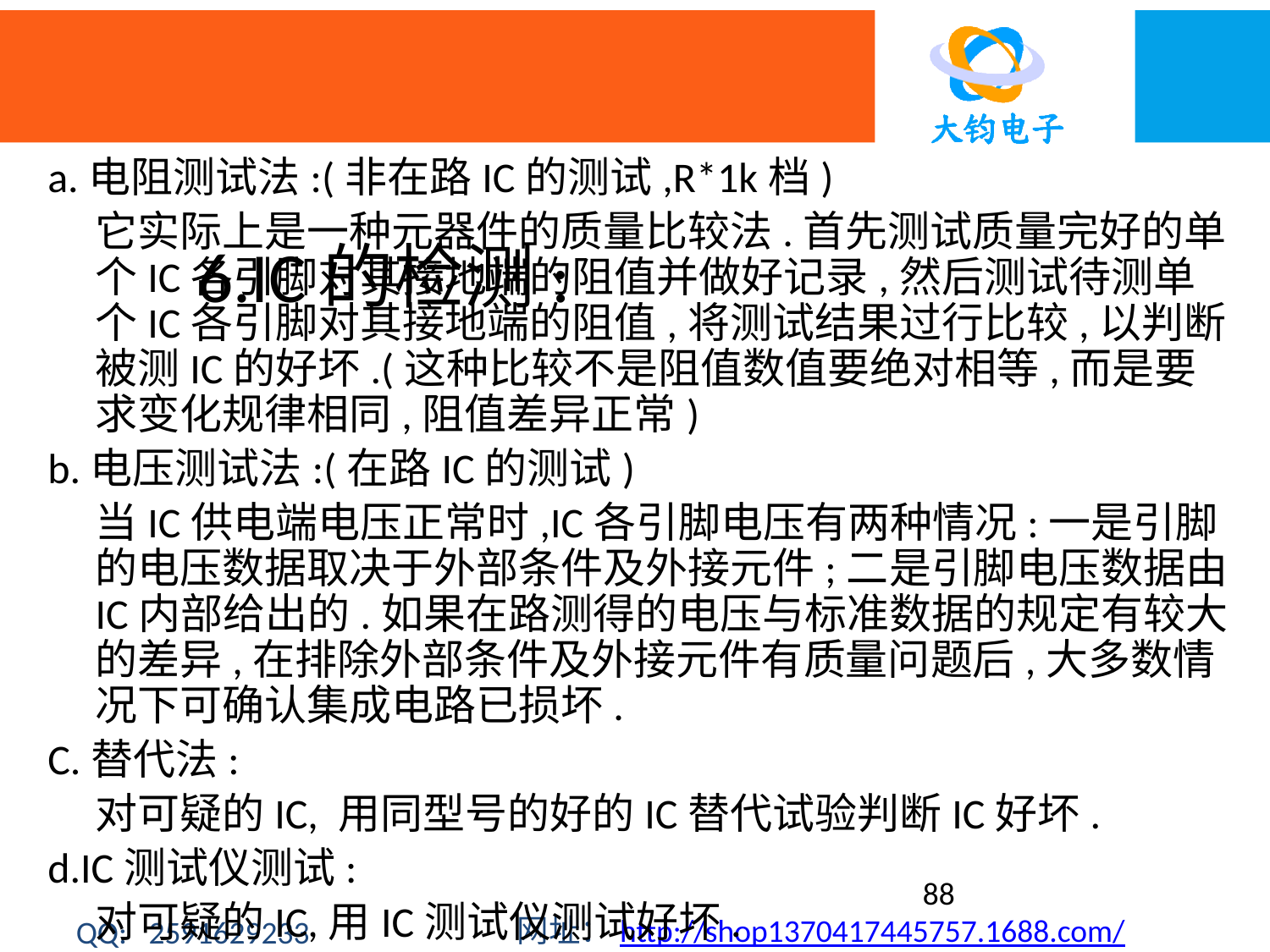

a.电阻测试法:(非在路IC的测试,R*1k档)
	它实际上是一种元器件的质量比较法.首先测试质量完好的单个IC各引脚对其接地端的阻值并做好记录,然后测试待测单个IC各引脚对其接地端的阻值,将测试结果过行比较,以判断被测IC的好坏.(这种比较不是阻值数值要绝对相等,而是要求变化规律相同,阻值差异正常)
b.电压测试法:(在路IC的测试)
	当IC供电端电压正常时,IC各引脚电压有两种情况:一是引脚的电压数据取决于外部条件及外接元件;二是引脚电压数据由IC内部给出的.如果在路测得的电压与标准数据的规定有较大的差异,在排除外部条件及外接元件有质量问题后,大多数情况下可确认集成电路已损坏.
C.替代法:
	对可疑的IC, 用同型号的好的IC替代试验判断IC好坏.
d.IC测试仪测试:
	对可疑的IC,用IC测试仪测试好坏.
# 6.IC的检测:
88